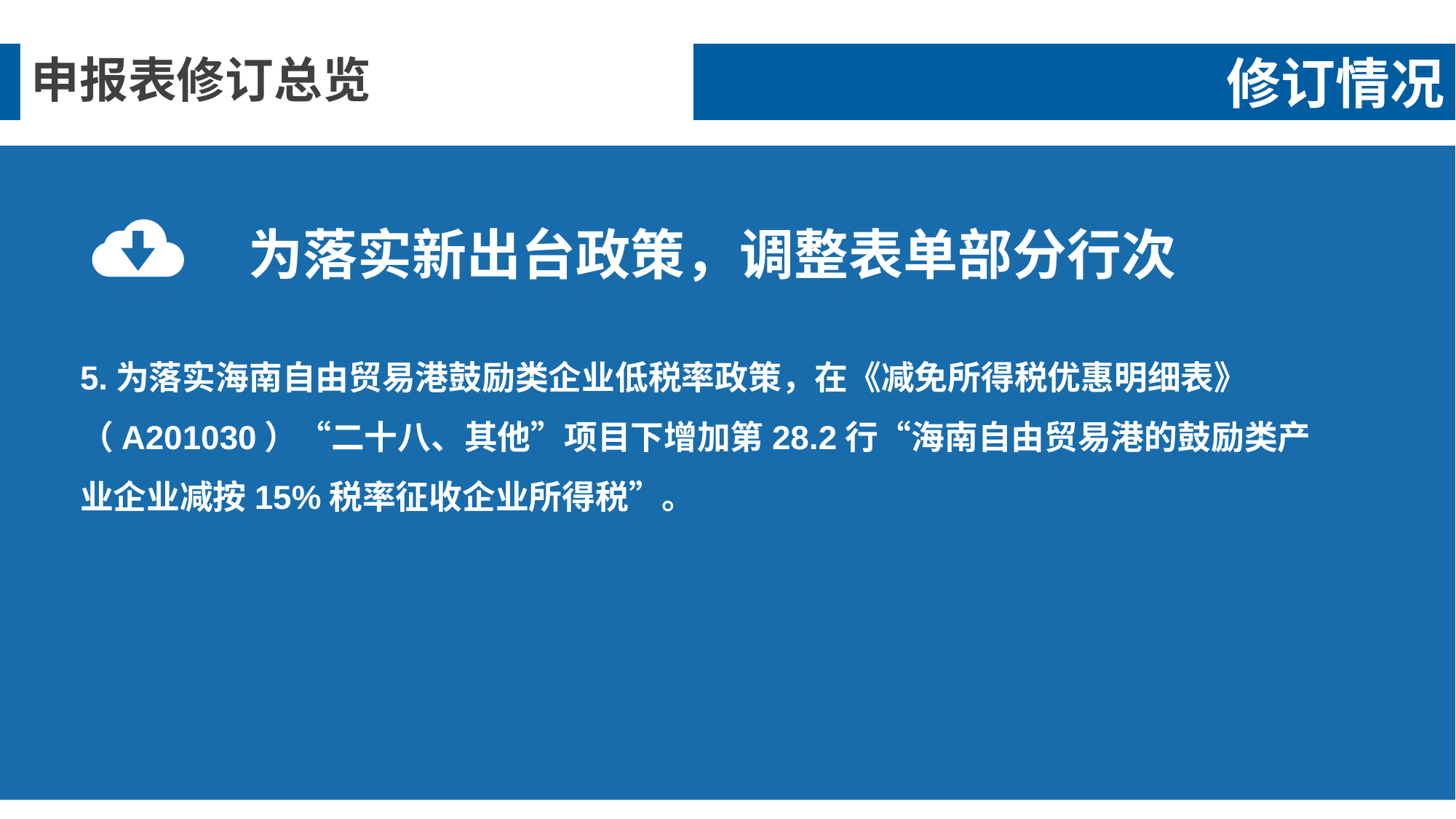

修订情况
申报表调整思路及主要内容
申报表修订总览

为落实新出台政策，调整表单部分行次
e7d195523061f1c062df869295d8a0a11120349891c27003D2E1C84926AC27B998C4E6DB32CFD86673C8A95AFDAA40B3D72EE1B14BA0CD5ADF6A90DFBF7FD9C4343ADB56E206D0753FACD027C6C9A50526FC4BD1306CADB56A7DBAA1512074E625C97B5E431F2D57A54ED664165DA2BB31E6597E2FE6339A12FD001F8FF7F47DE2221DE1CAD53B509893BF37E2E11D08

5.为落实海南自由贸易港鼓励类企业低税率政策，在《减免所得税优惠明细表》（A201030）“二十八、其他”项目下增加第28.2行“海南自由贸易港的鼓励类产业企业减按15%税率征收企业所得税”。